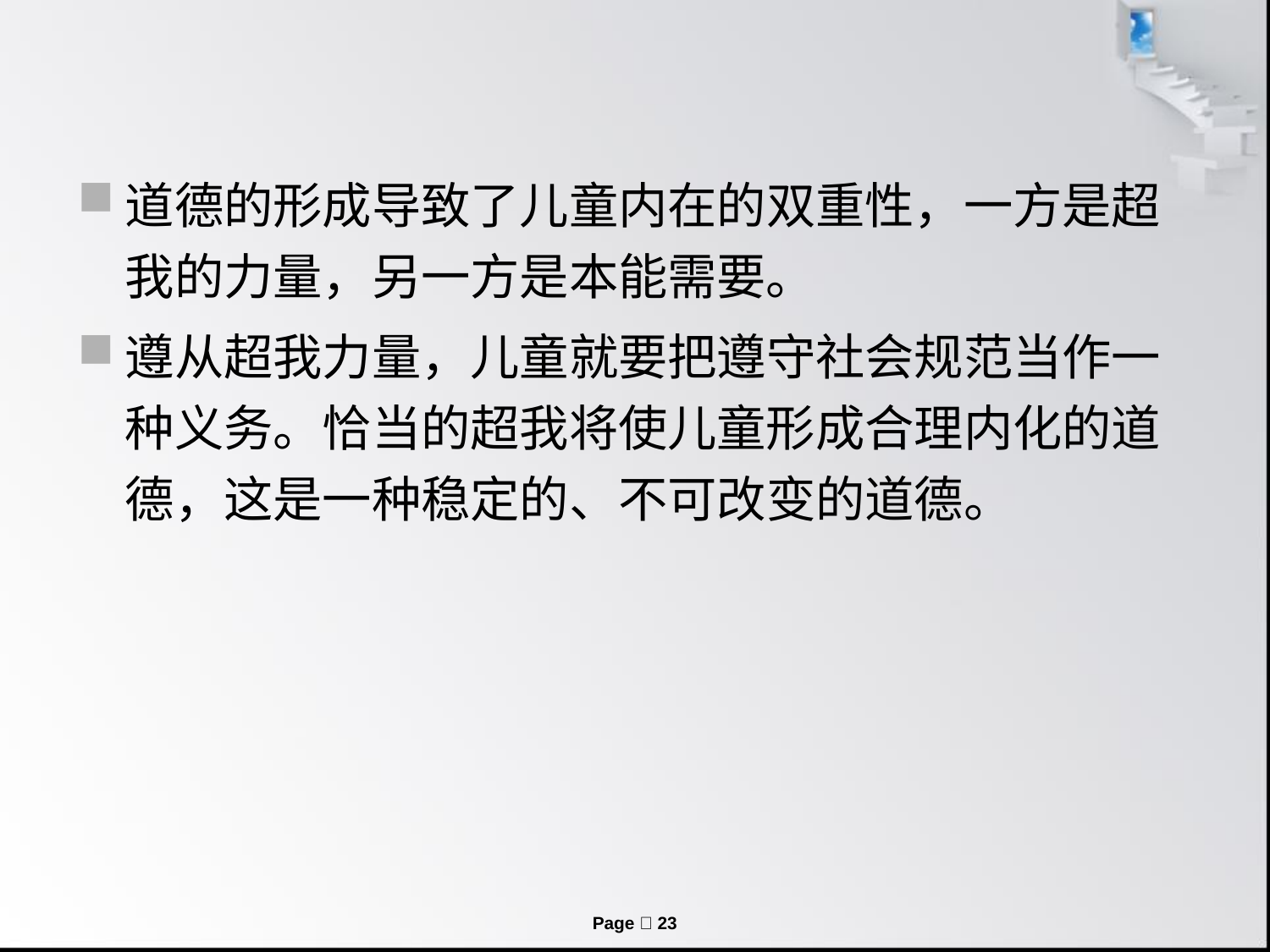

#
道德的形成导致了儿童内在的双重性，一方是超我的力量，另一方是本能需要。
遵从超我力量，儿童就要把遵守社会规范当作一种义务。恰当的超我将使儿童形成合理内化的道德，这是一种稳定的、不可改变的道德。